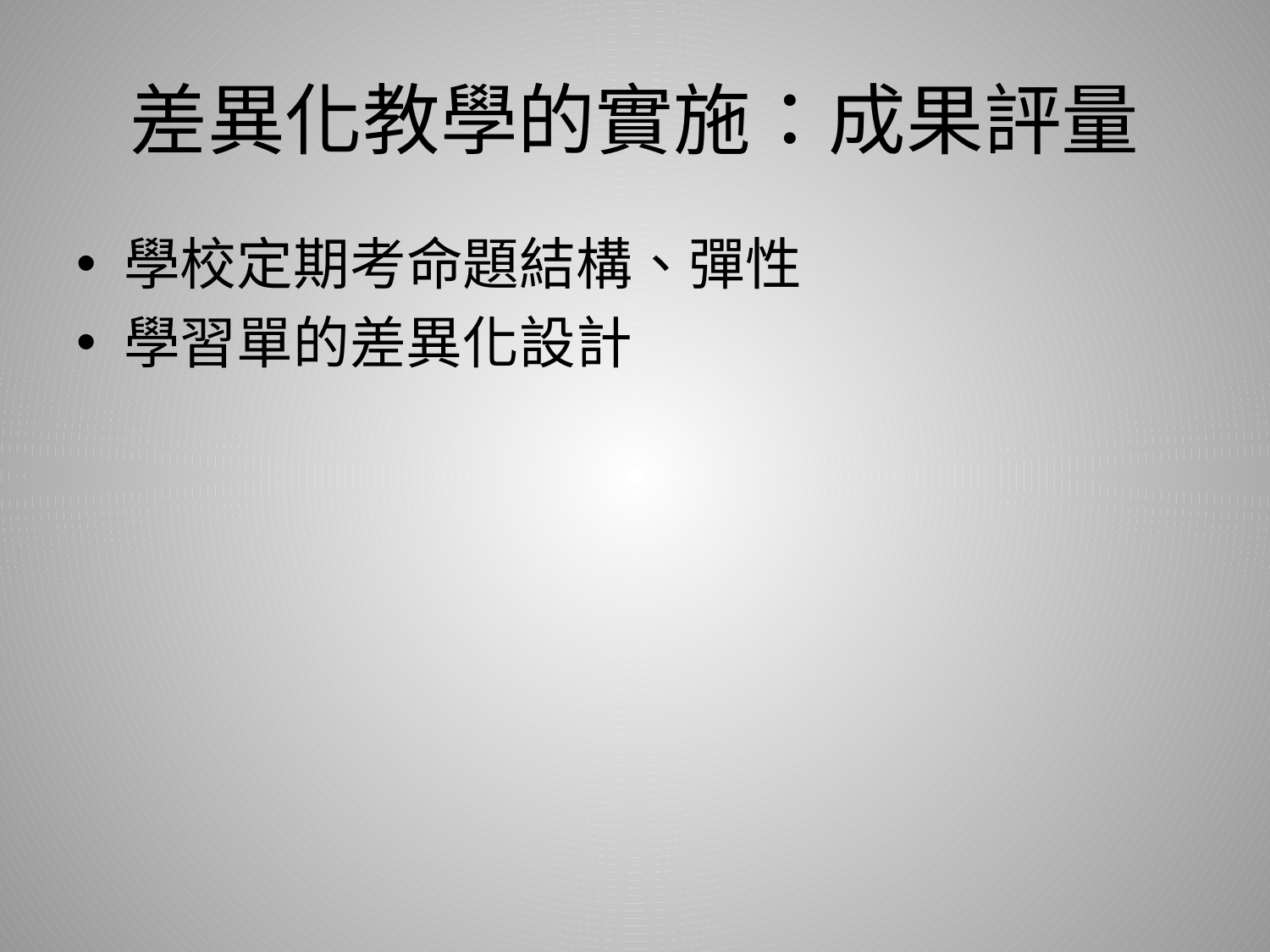

# 差異化教學的實施：成果評量
學校定期考命題結構、彈性
學習單的差異化設計